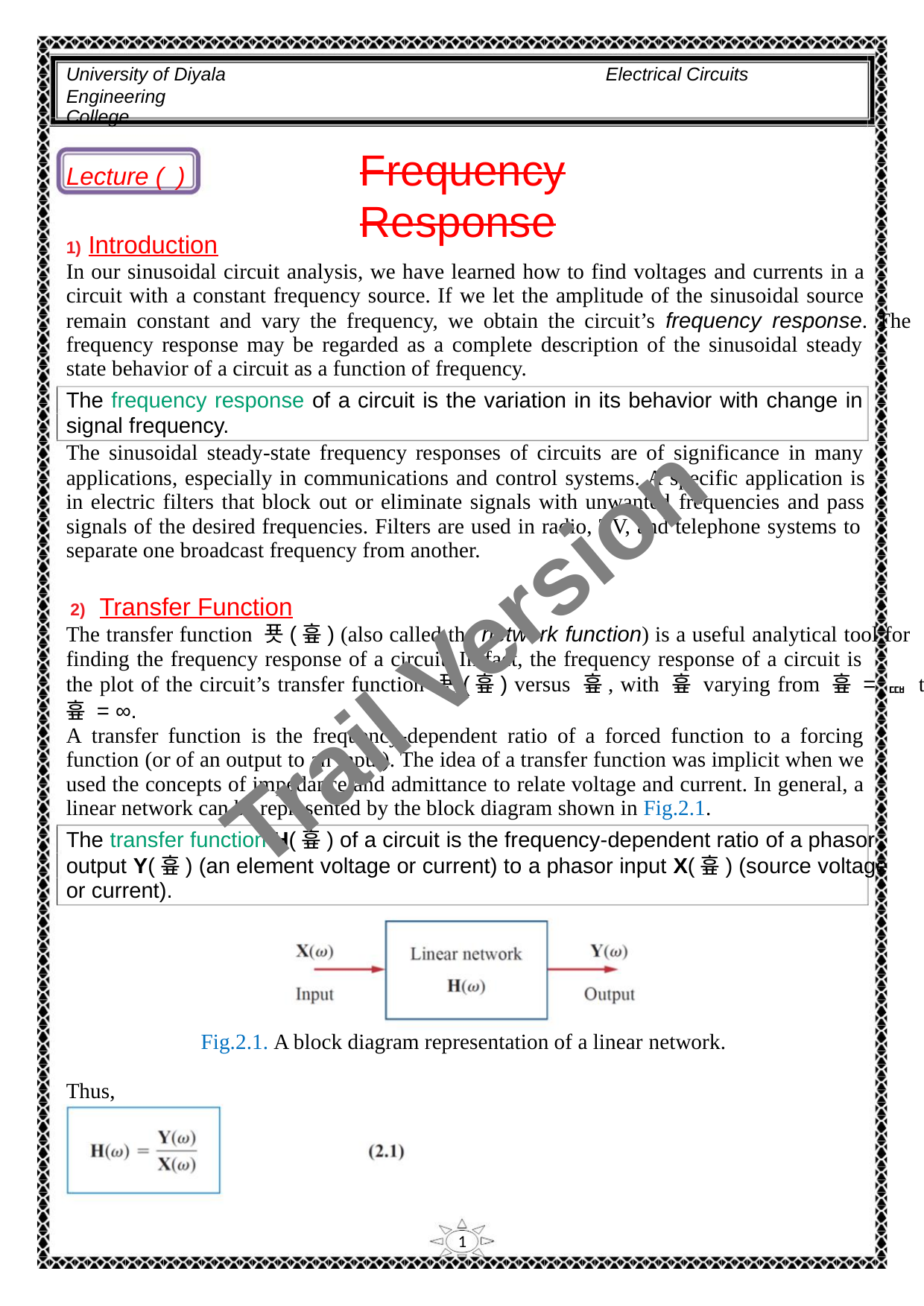

University of Diyala
Engineering College
Electrical Circuits
Frequency Response
Lecture ( )
1) Introduction
In our sinusoidal circuit analysis, we have learned how to find voltages and currents in a
circuit with a constant frequency source. If we let the amplitude of the sinusoidal source
remain constant and vary the frequency, we obtain the circuit’s frequency response. The
frequency response may be regarded as a complete description of the sinusoidal steady
state behavior of a circuit as a function of frequency.
The frequency response of a circuit is the variation in its behavior with change in
signal frequency.
The sinusoidal steady-state frequency responses of circuits are of significance in many
applications, especially in communications and control systems. A specific application is
in electric filters that block out or eliminate signals with unwanted frequencies and pass
signals of the desired frequencies. Filters are used in radio, TV, and telephone systems to
separate one broadcast frequency from another.
Trail Version
Trail Version
Trail Version
Trail Version
Trail Version
Trail Version
Trail Version
Trail Version
Trail Version
Trail Version
Trail Version
Trail Version
Trail Version
2) Transfer Function
The transfer function 푯(흎) (also called the network function) is a useful analytical tool for
finding the frequency response of a circuit. In fact, the frequency response of a circuit is
the plot of the circuit’s transfer function 푯(흎) versus 흎, with 흎 varying from 흎 = ퟎ to
흎 = ∞.
A transfer function is the frequency-dependent ratio of a forced function to a forcing
function (or of an output to an input). The idea of a transfer function was implicit when we
used the concepts of impedance and admittance to relate voltage and current. In general, a
linear network can be represented by the block diagram shown in Fig.2.1.
The transfer function H(흎) of a circuit is the frequency-dependent ratio of a phasor
output Y(흎) (an element voltage or current) to a phasor input X(흎) (source voltage
or current).
Fig.2.1. A block diagram representation of a linear network.
Thus,
1